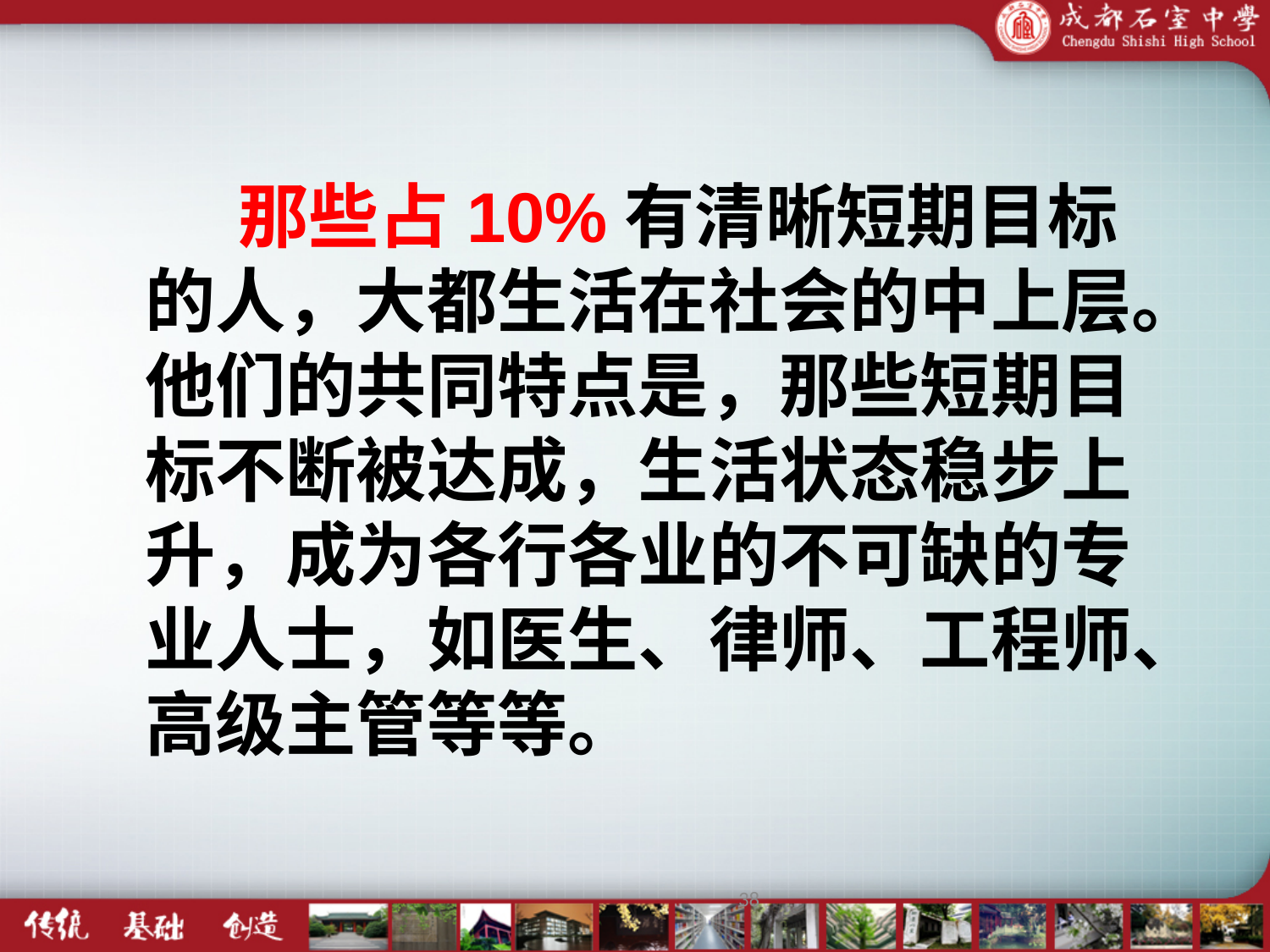

那些占10%有清晰短期目标的人，大都生活在社会的中上层。他们的共同特点是，那些短期目标不断被达成，生活状态稳步上升，成为各行各业的不可缺的专业人士，如医生、律师、工程师、高级主管等等。
38